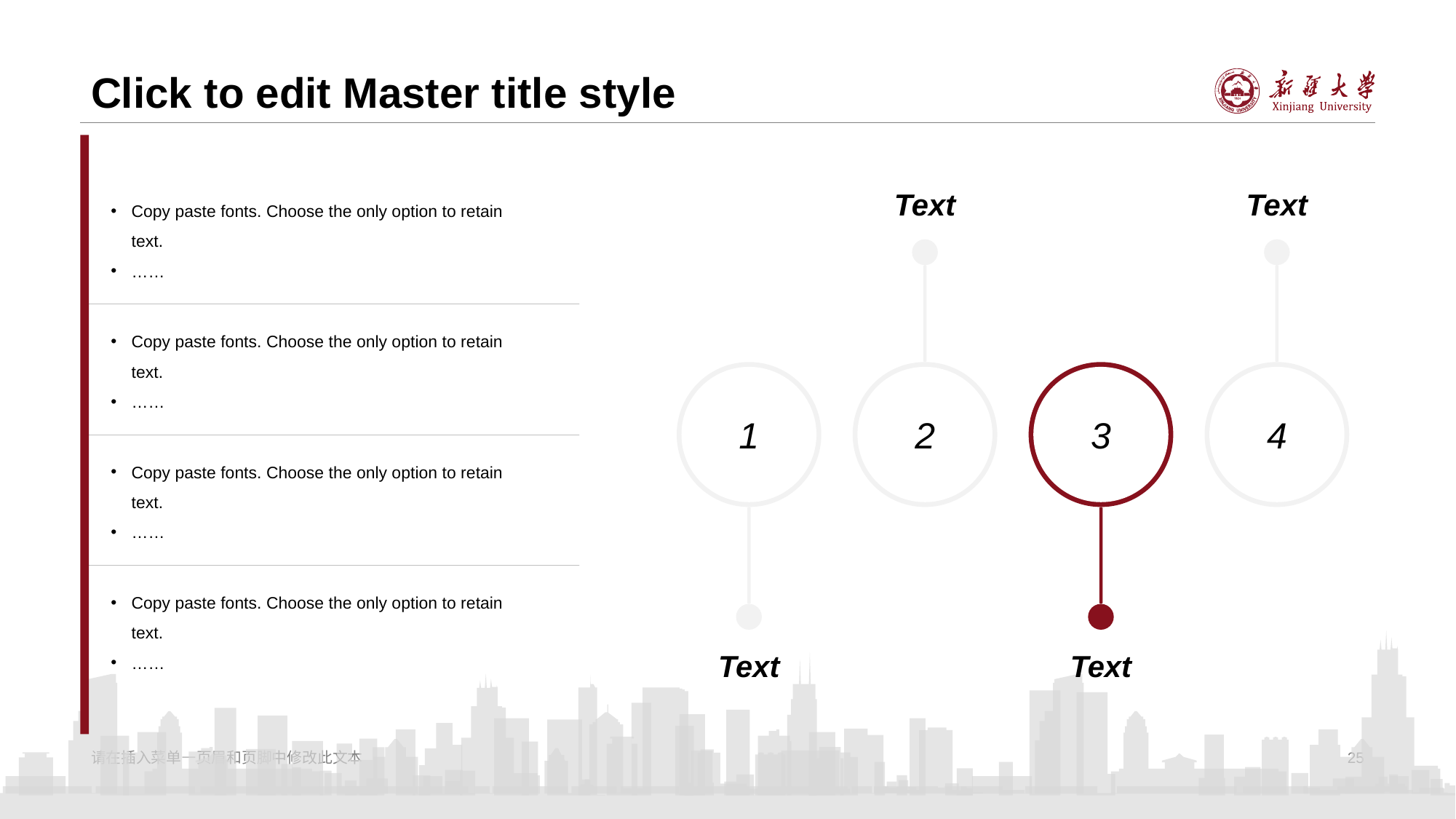

# Click to edit Master title style

Text

2
Text

4
Copy paste fonts. Choose the only option to retain text.
……
Copy paste fonts. Choose the only option to retain text.
……

1

Text

3

Text
Copy paste fonts. Choose the only option to retain text.
……
Copy paste fonts. Choose the only option to retain text.
……

请在插入菜单—页眉和页脚中修改此文本
25